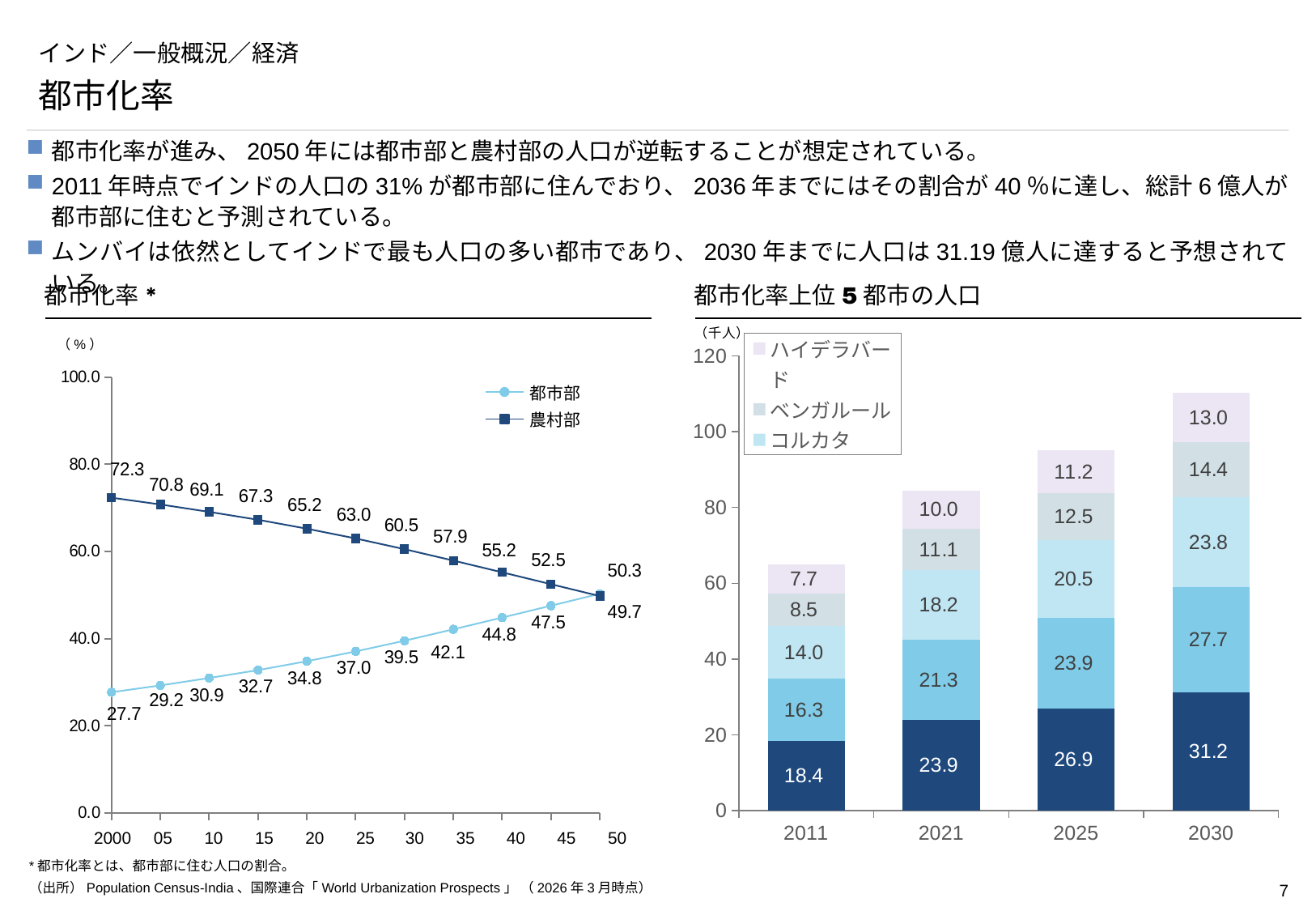

# インド／一般概況／経済
都市化率
都市化率が進み、2050年には都市部と農村部の人口が逆転することが想定されている。
2011年時点でインドの人口の31%が都市部に住んでおり、2036年までにはその割合が40％に達し、総計6億人が都市部に住むと予測されている。
ムンバイは依然としてインドで最も人口の多い都市であり、2030年までに人口は31.19億人に達すると予想されている。
都市化率*
都市化率上位5都市の人口

### Chart

| Category | ムンバイ | デリー | コルカタ | ベンガルール | ハイデラバード |
|---|---|---|---|---|---|
| 2011 | 18.395 | 16.349 | 14.035 | 8.52 | 7.674 |
| 2021 | 23.913 | 21.254 | 18.246 | 11.076 | 9.977 |
| 2025 | 26.912 | 23.919 | 20.534 | 12.465 | 11.228 |
| 2030 | 31.196 | 27.727 | 23.803 | 14.447 | 13.014 |
（%）

### Chart

| Category |  |  |
|---|---|---|
|  | 27.667000000003146 | 72.33300000000823 |
|  | 29.235000000003325 | 70.76500000000804 |
|  | 30.930000000003517 | 69.07000000000785 |
|  | 32.74700000000372 | 67.25300000000765 |
|  | 34.78300000000396 | 65.21700000000742 |
|  | 37.03700000000421 | 62.963000000007156 |
|  | 39.49100000000449 | 60.50900000000688 |
|  | 42.108000000004786 | 57.89200000000658 |
|  | 44.8010000000051 | 55.19900000000627 |
|  | 47.5280000000054 | 52.47200000000597 |
|  | 50.270000000005716 | 49.73000000000565 |
都市部

農村部

2000
05
10
15
20
25
30
35
40
45
50
*都市化率とは、都市部に住む人口の割合。
（出所）Population Census-India、国際連合「World Urbanization Prospects」 （2026年3月時点）